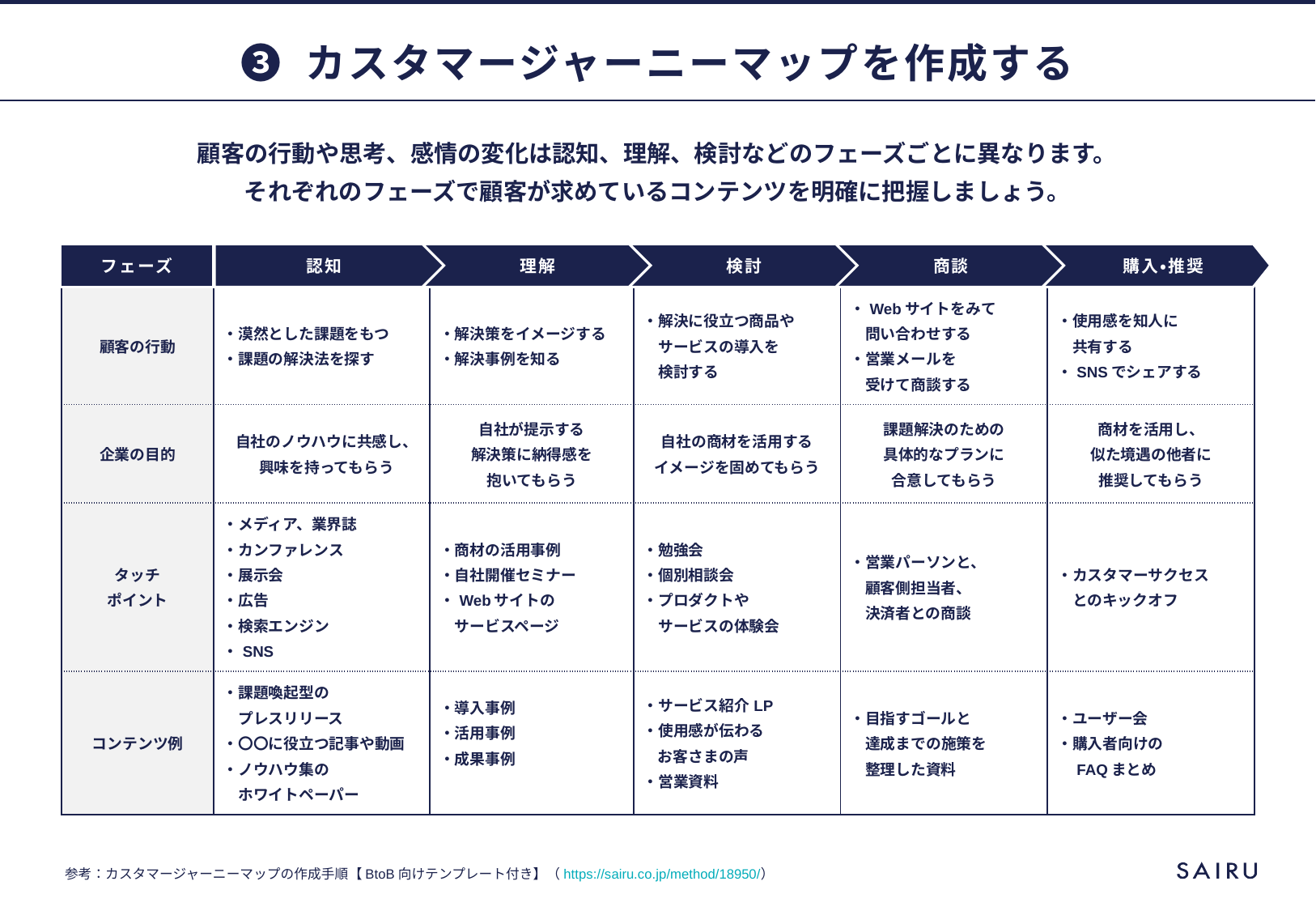

# ❸ カスタマージャーニーマップを作成する
顧客の行動や思考、感情の変化は認知、理解、検討などのフェーズごとに異なります。
それぞれのフェーズで顧客が求めているコンテンツを明確に把握しましょう。
フェーズ
認知
理解
検討
商談
 購入・推奨
| 顧客の行動 | ・漠然とした課題をもつ ・課題の解決法を探す | ・解決策をイメージする ・解決事例を知る | ・解決に役立つ商品や 　サービスの導入を 　検討する | ・Webサイトをみて 　問い合わせする ・営業メールを 　受けて商談する | ・使用感を知人に 　共有する ・SNSでシェアする |
| --- | --- | --- | --- | --- | --- |
| 企業の目的 | 自社のノウハウに共感し、 興味を持ってもらう | 自社が提示する 解決策に納得感を 抱いてもらう | 自社の商材を活用する イメージを固めてもらう | 課題解決のための 具体的なプランに 合意してもらう | 商材を活用し、 似た境遇の他者に 推奨してもらう |
| タッチ ポイント | ・メディア、業界誌 ・カンファレンス ・展示会 ・広告 ・検索エンジン ・SNS | ・商材の活用事例 ・自社開催セミナー ・Webサイトの 　サービスページ | ・勉強会 ・個別相談会 ・プロダクトや 　サービスの体験会 | ・営業パーソンと、 　顧客側担当者、 　決済者との商談 | ・カスタマーサクセス 　とのキックオフ |
| コンテンツ例 | ・課題喚起型の 　プレスリリース ・〇〇に役立つ記事や動画 ・ノウハウ集の 　ホワイトペーパー | ・導入事例 ・活用事例 ・成果事例 | ・サービス紹介LP ・使用感が伝わる お客さまの声 ・営業資料 | ・目指すゴールと 　達成までの施策を 　整理した資料 | ・ユーザー会 ・購入者向けの 　FAQまとめ |
参考：カスタマージャーニーマップの作成手順【BtoB向けテンプレート付き】（https://sairu.co.jp/method/18950/）